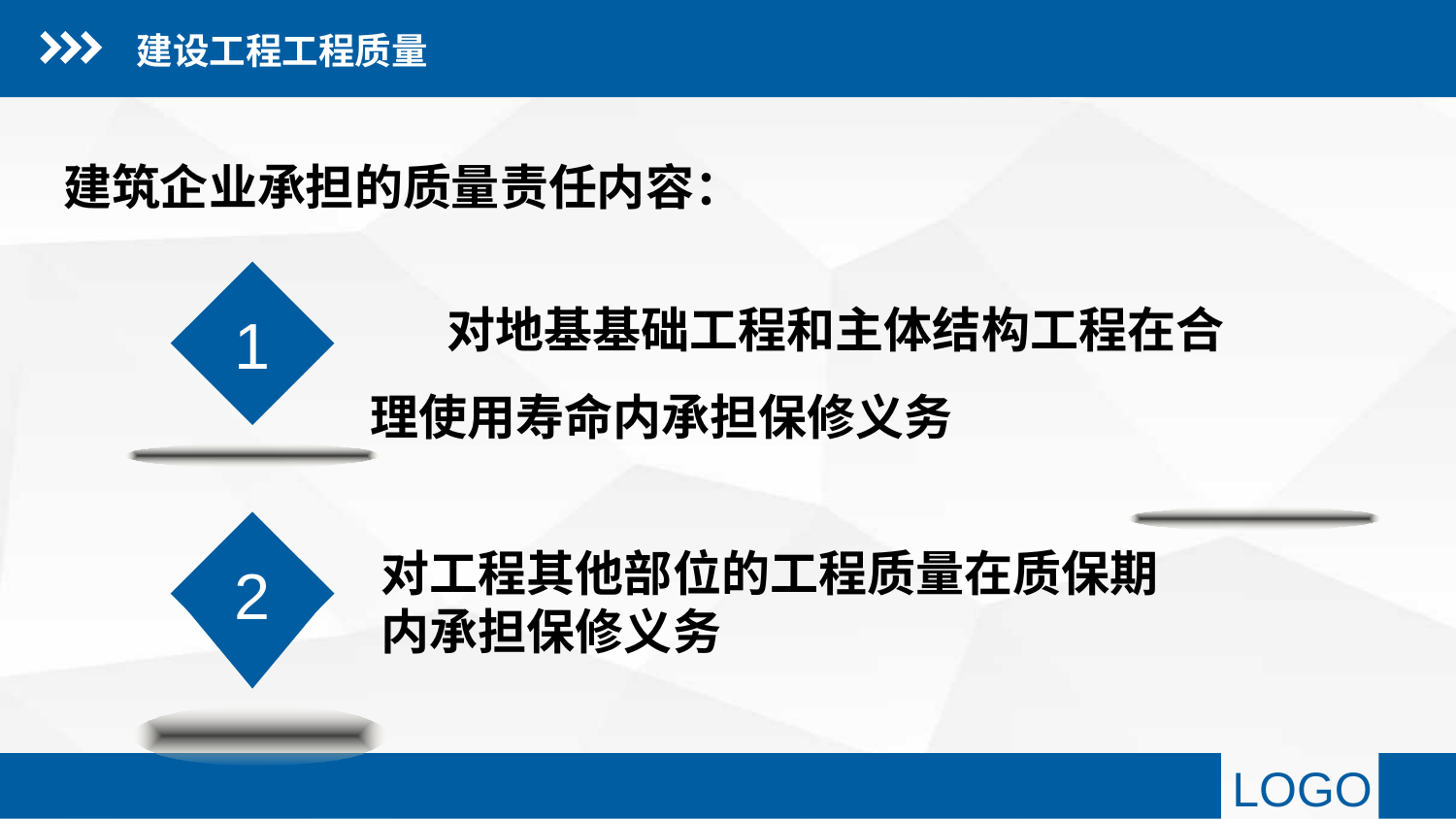

建设工程工程质量
建筑企业承担的质量责任内容：
1
      对地基基础工程和主体结构工程在合理使用寿命内承担保修义务

2

对工程其他部位的工程质量在质保期
内承担保修义务